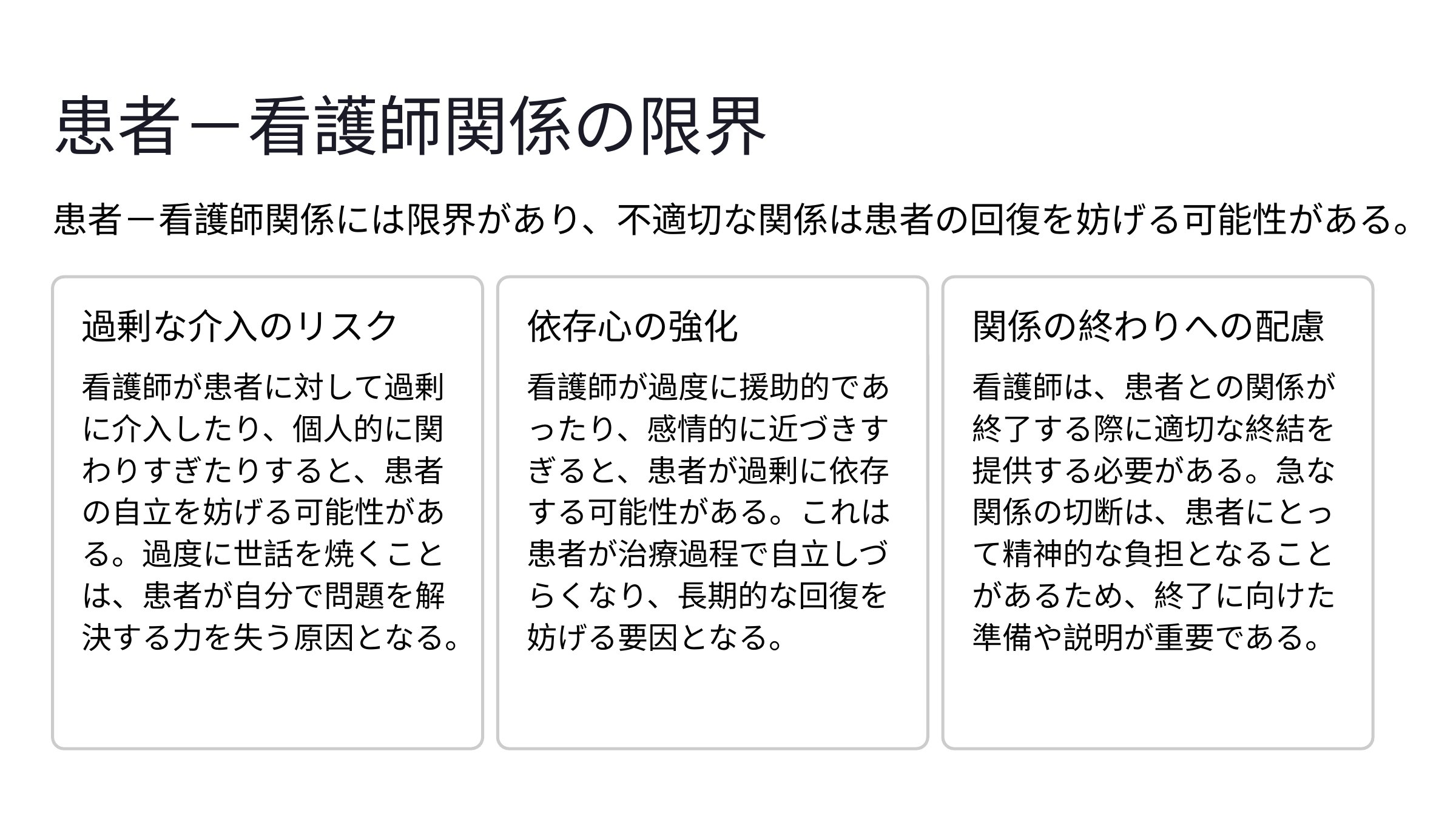

患者－看護師関係の限界
患者－看護師関係には限界があり、不適切な関係は患者の回復を妨げる可能性がある。

過剰な介入のリスク
依存心の強化
関係の終わりへの配慮
看護師が患者に対して過剰に介入したり、個人的に関わりすぎたりすると、患者の自立を妨げる可能性がある。過度に世話を焼くことは、患者が自分で問題を解決する力を失う原因となる。
看護師が過度に援助的であったり、感情的に近づきすぎると、患者が過剰に依存する可能性がある。これは患者が治療過程で自立しづらくなり、長期的な回復を妨げる要因となる。
看護師は、患者との関係が終了する際に適切な終結を提供する必要がある。急な関係の切断は、患者にとって精神的な負担となることがあるため、終了に向けた準備や説明が重要である。